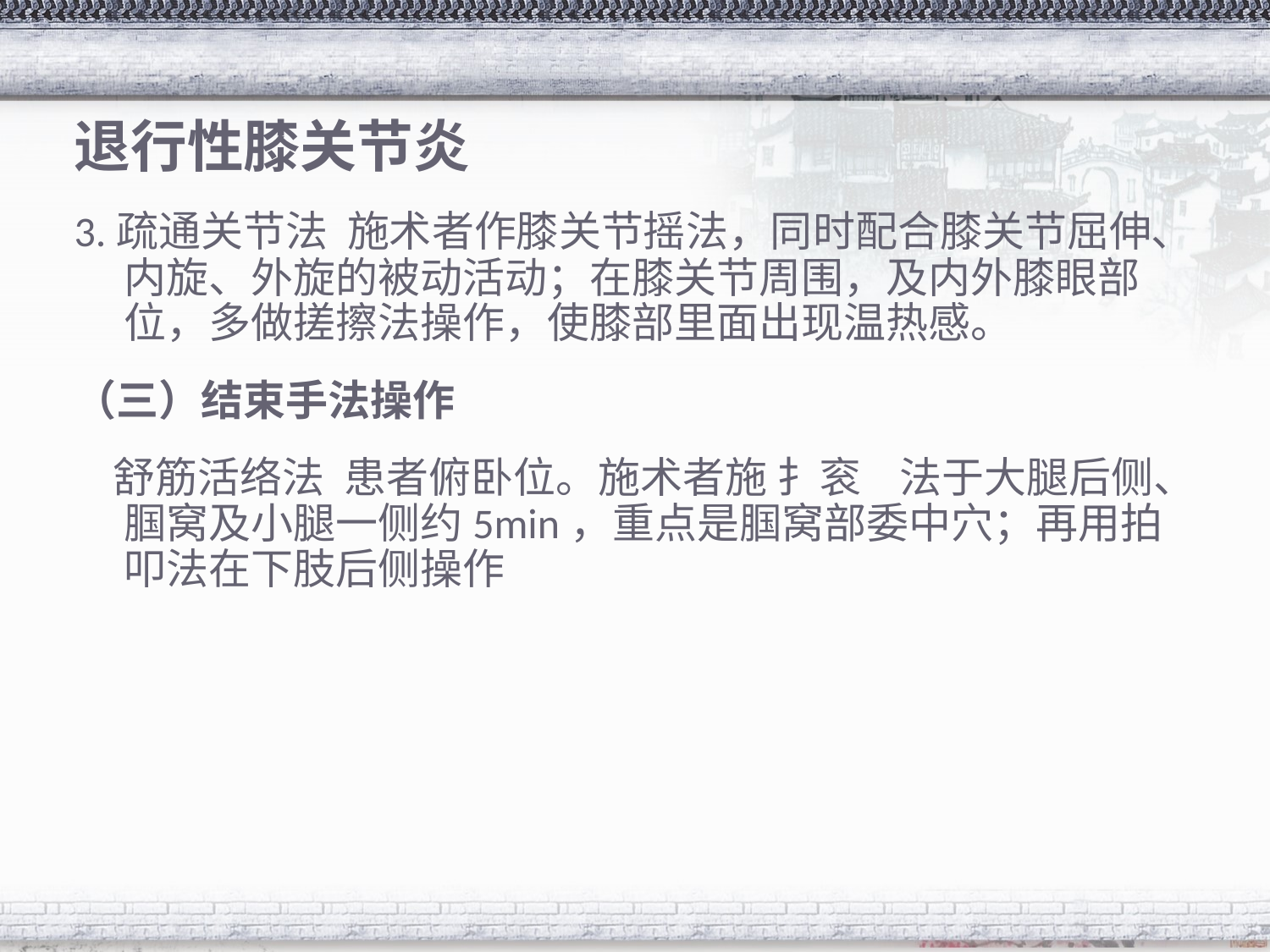

# 退行性膝关节炎
3.疏通关节法  施术者作膝关节摇法，同时配合膝关节屈伸、内旋、外旋的被动活动；在膝关节周围，及内外膝眼部位，多做搓擦法操作，使膝部里面出现温热感。
（三）结束手法操作
   舒筋活络法  患者俯卧位。施术者施 扌衮    法于大腿后侧、腘窝及小腿一侧约5min，重点是腘窝部委中穴；再用拍叩法在下肢后侧操作